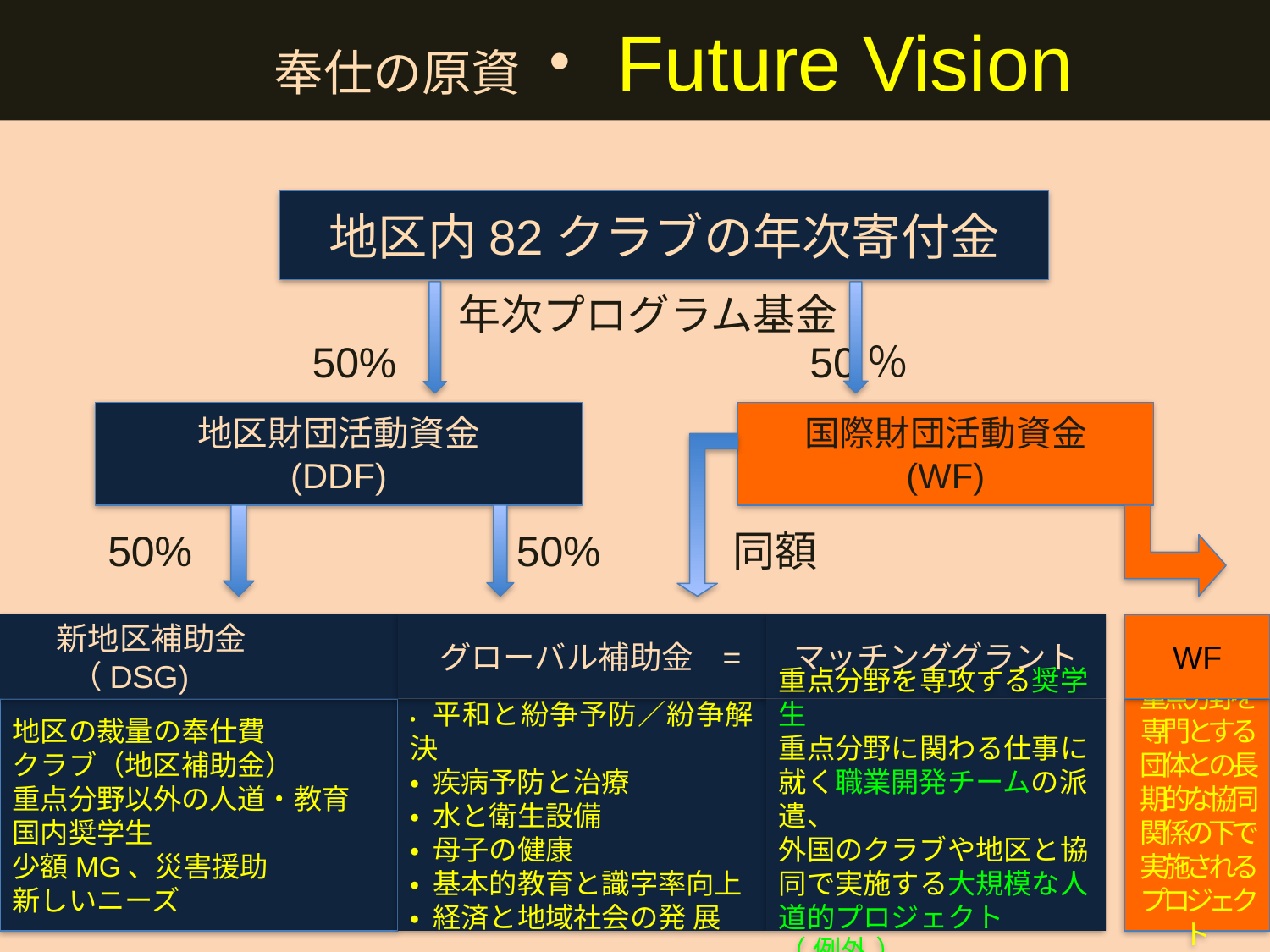

# 奉仕の原資・Future Vision

地区内82クラブの年次寄付金
　　  年次プログラム基金

　      50%                          　　50％
地区財団活動資金
(DDF)
国際財団活動資金
(WF)

50%
50%
同額
     新地区補助金
       （DSG)

   グローバル補助金   =

マッチンググラント
WF

地区の裁量の奉仕費
クラブ（地区補助金）
重点分野以外の人道・教育
国内奨学生
少額MG、災害援助
新しいニーズ

•平和と紛争予防／紛争解決
• 疾病予防と治療
• 水と衛生設備
• 母子の健康
• 基本的教育と識字率向上
• 経済と地域社会の発 展
重点分野を専攻する奨学生
重点分野に関わる仕事に就く職業開発チームの派遣、
外国のクラブや地区と協同で実施する大規模な人道的プロジェクト           （ 例外 ）
重点分野を専門とする団体との長期的な協同関係の下で実施されるプロジェクト